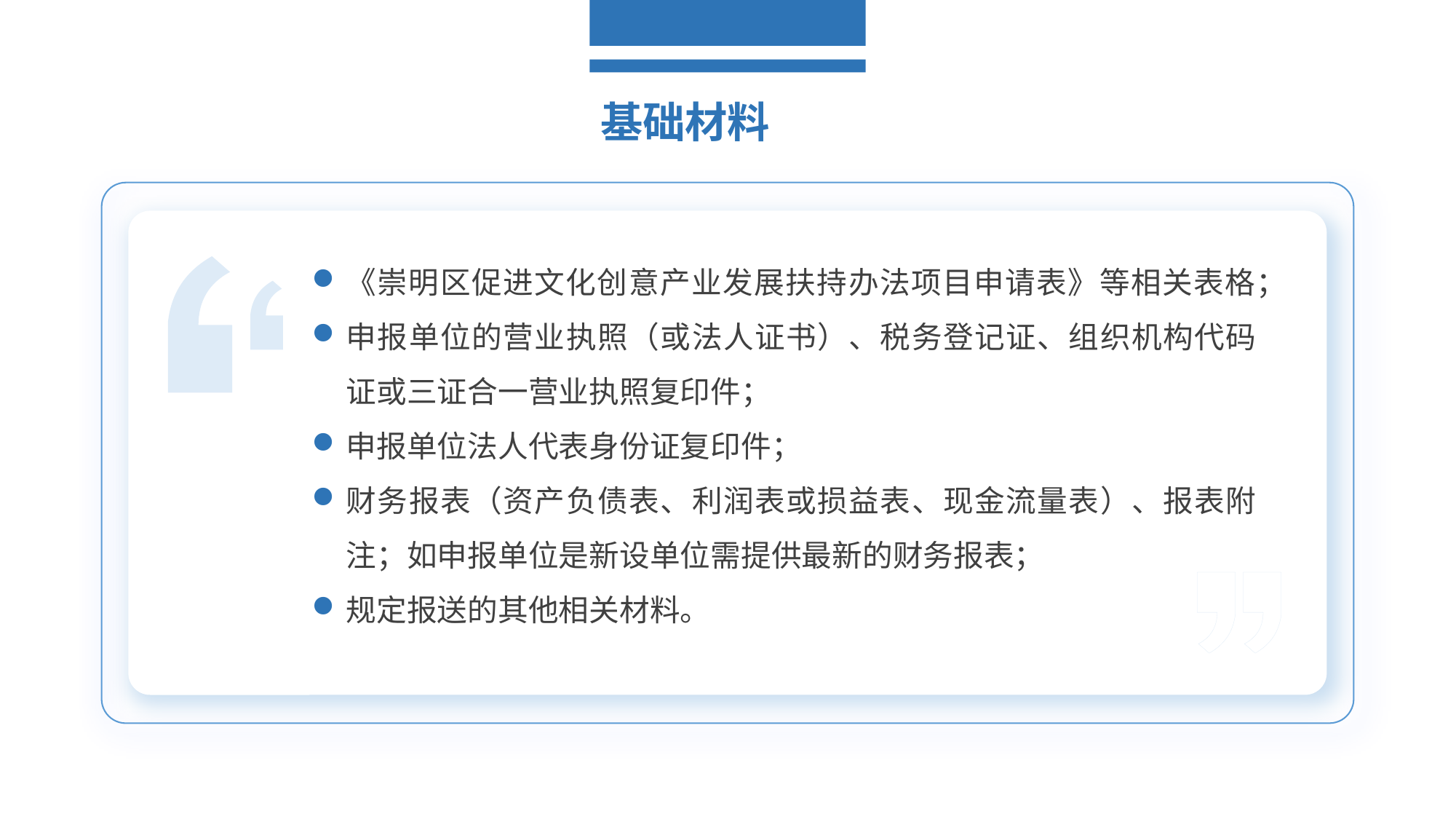

基础材料

《崇明区促进文化创意产业发展扶持办法项目申请表》等相关表格；
申报单位的营业执照（或法人证书）、税务登记证、组织机构代码证或三证合一营业执照复印件；
申报单位法人代表身份证复印件；
财务报表（资产负债表、利润表或损益表、现金流量表）、报表附注；如申报单位是新设单位需提供最新的财务报表；
规定报送的其他相关材料。